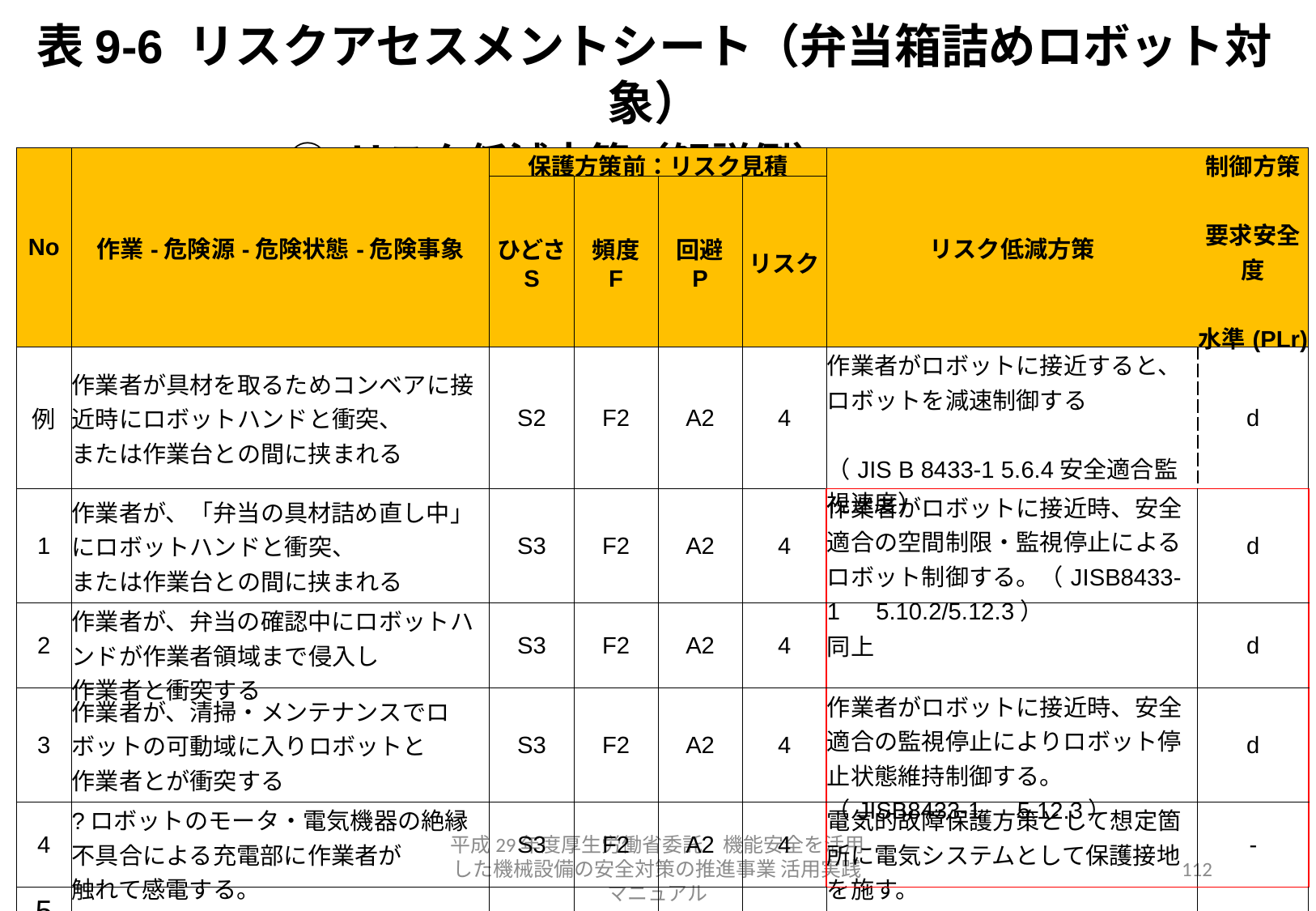

表9-6 リスクアセスメントシート（弁当箱詰めロボット対象）
② リスク低減方策（解説例）

| No | 作業-危険源-危険状態-危険事象 | 保護方策前：リスク見積 |  |  |  | リスク低減方策 | 制御方策 要求安全度 水準(PLr) |
| --- | --- | --- | --- | --- | --- | --- | --- |
|  |  | ひどさ S | 頻度 F | 回避 P | リスク |  |  |
| 例 | 作業者が具材を取るためコンベアに接近時にロボットハンドと衝突、 または作業台との間に挟まれる | S2 | F2 | A2 | 4 | 作業者がロボットに接近すると、ロボットを減速制御する （JIS B 8433-1 5.6.4安全適合監視速度） | d |
| 1 | 作業者が、「弁当の具材詰め直し中」にロボットハンドと衝突、 または作業台との間に挟まれる | S3 | F2 | A2 | 4 | 作業者がロボットに接近時、安全適合の空間制限・監視停止によるロボット制御する。（JISB8433-1　5.10.2/5.12.3） | d |
| 2 | 作業者が、弁当の確認中にロボットハンドが作業者領域まで侵入し 作業者と衝突する | S3 | F2 | A2 | 4 | 同上 | d |
| 3 | 作業者が、清掃・メンテナンスでロボットの可動域に入りロボットと 作業者とが衝突する | S3 | F2 | A2 | 4 | 作業者がロボットに接近時、安全適合の監視停止によりロボット停止状態維持制御する。（JISB8433-1　5.12.3） | d |
| 4 | ?ロボットのモータ・電気機器の絶縁不具合による充電部に作業者が 触れて感電する。 | S3 | F2 | A2 | 4 | 電気的故障保護方策として想定箇所に電気システムとして保護接地を施す。 | - |
| 5 |  |  |  |  |  |  |  |
平成29年度厚生労働省委託　機能安全を活用した機械設備の安全対策の推進事業 活用実践マニュアル
112